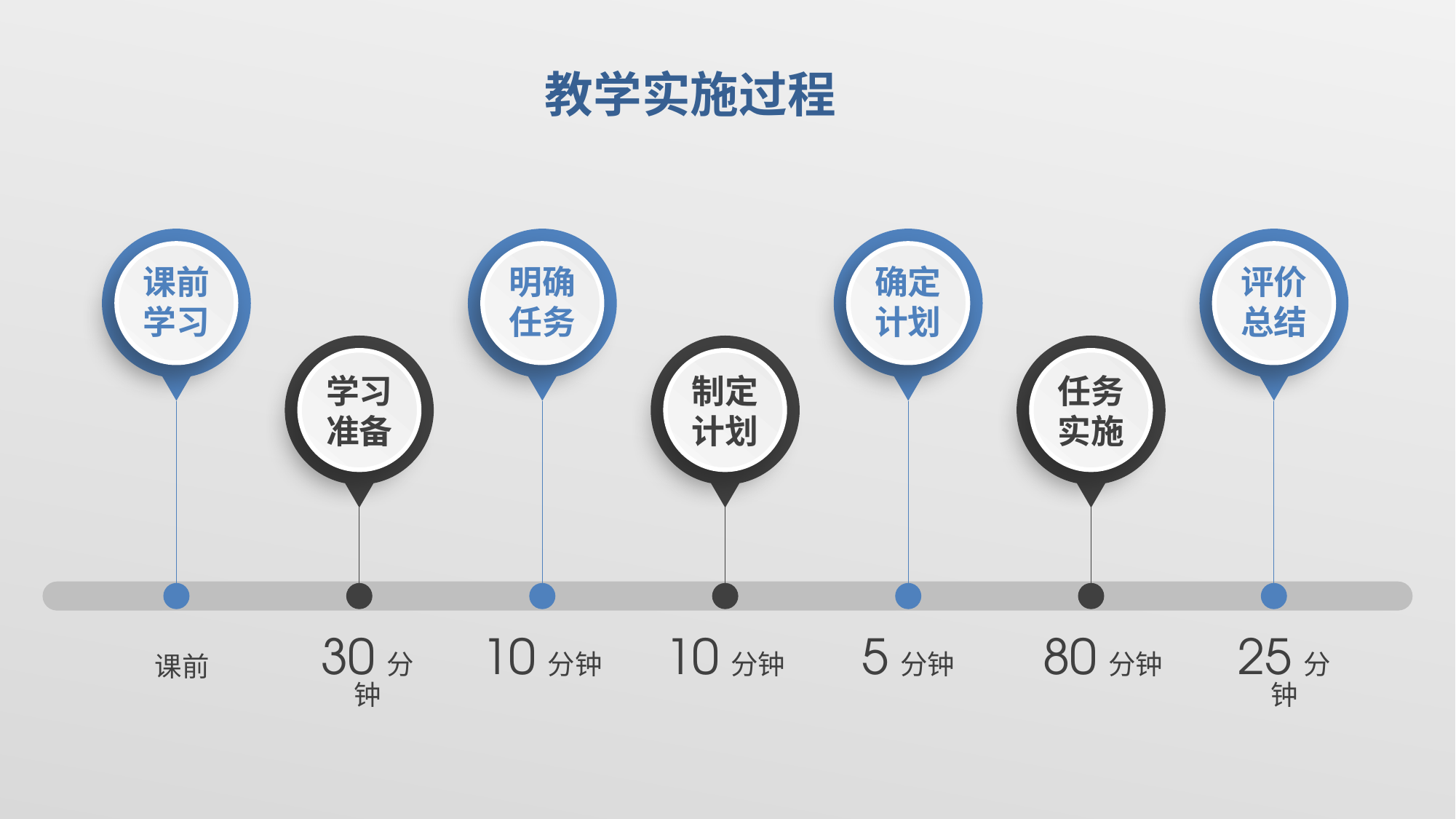

教学实施过程

课前
学习

明确任务

确定计划

评价总结

学习准备

制定计划

任务实施

30分钟
10分钟
10分钟
5分钟
80分钟
25分钟
课前